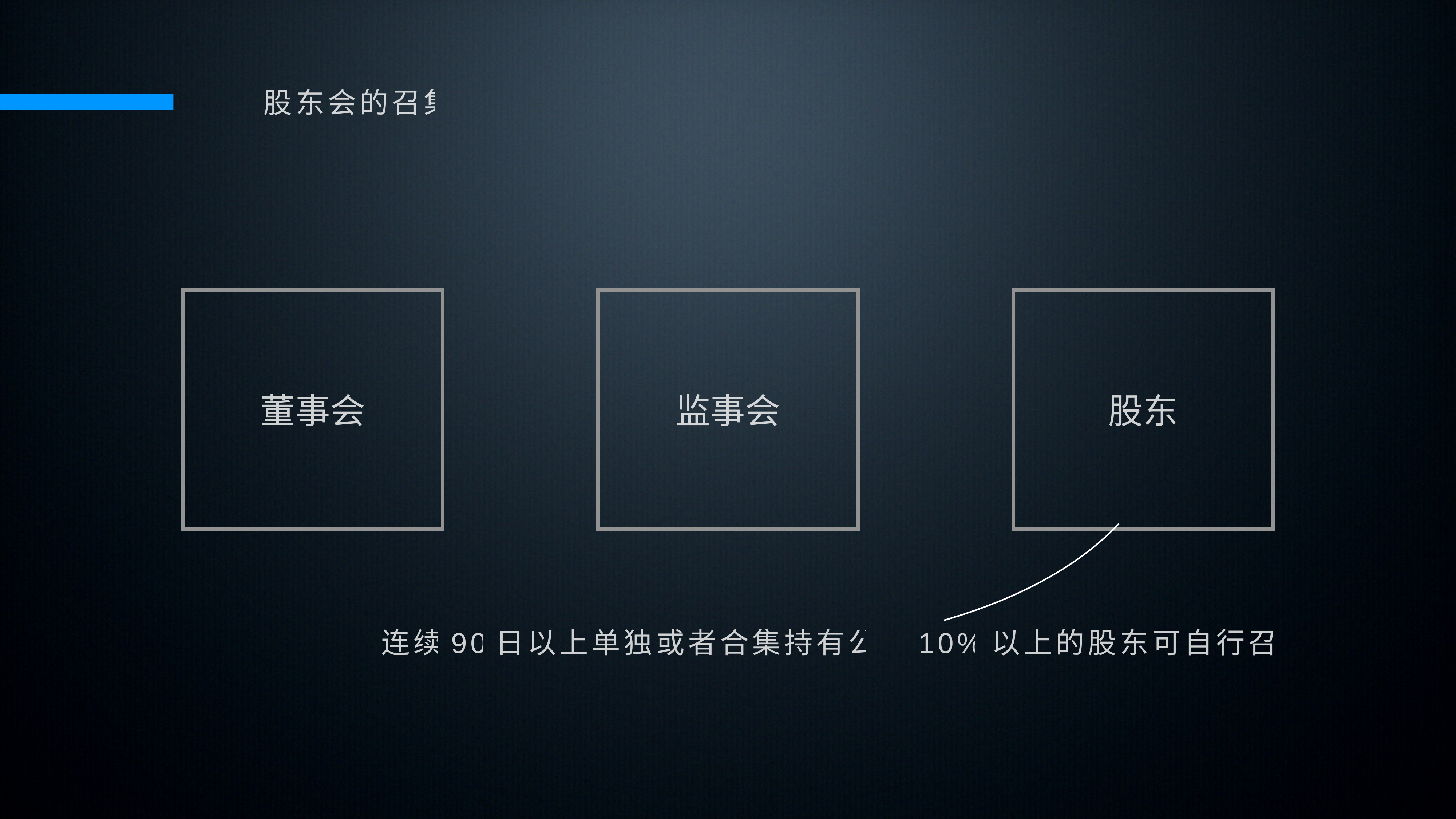

股东会的召集

董事会
监事会
股东

连续90日以上单独或者合集持有公司10%以上的股东可自行召集